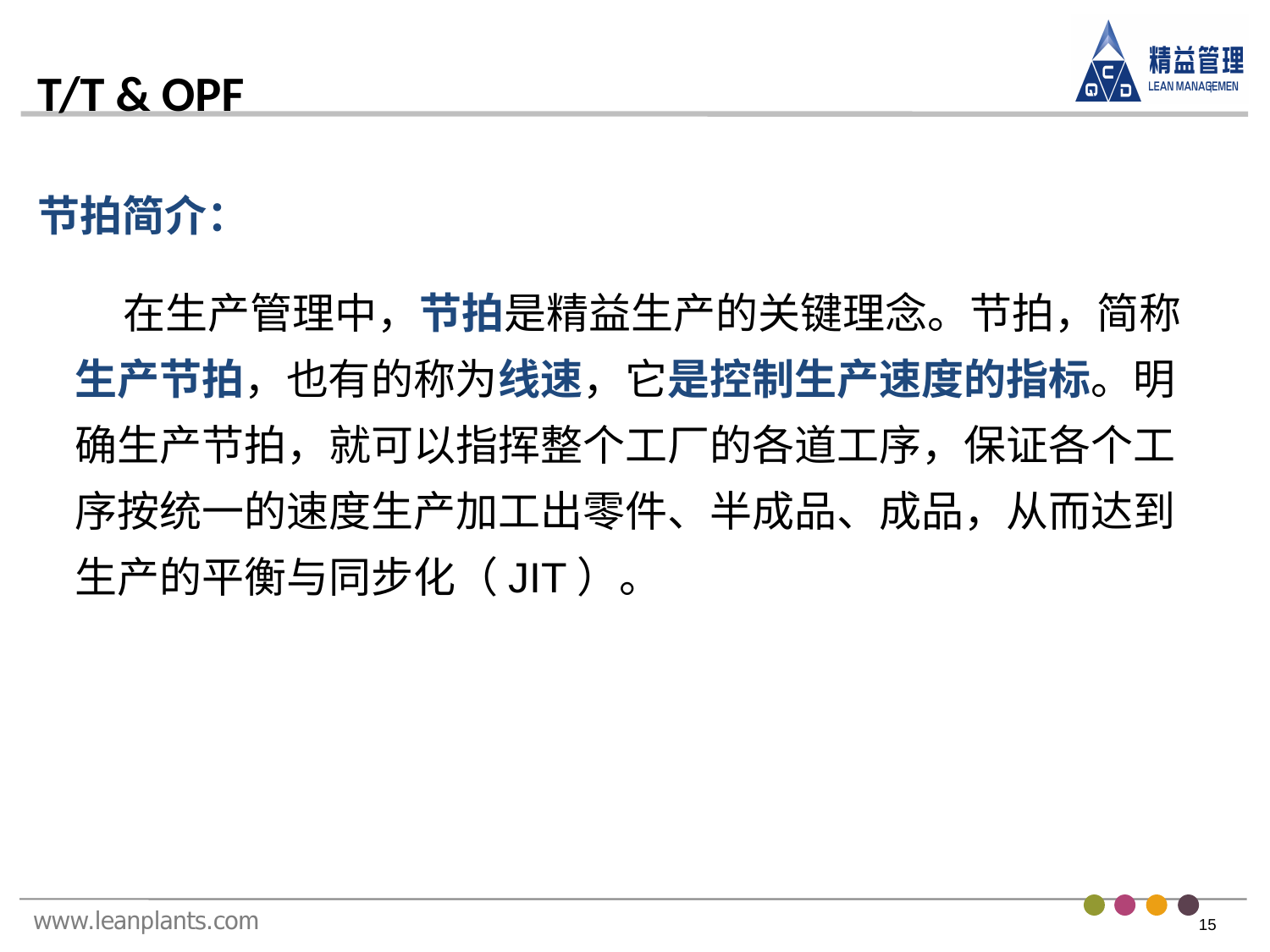

节拍简介：
    在生产管理中，节拍是精益生产的关键理念。节拍，简称生产节拍，也有的称为线速，它是控制生产速度的指标。明确生产节拍，就可以指挥整个工厂的各道工序，保证各个工序按统一的速度生产加工出零件、半成品、成品，从而达到生产的平衡与同步化（JIT）。